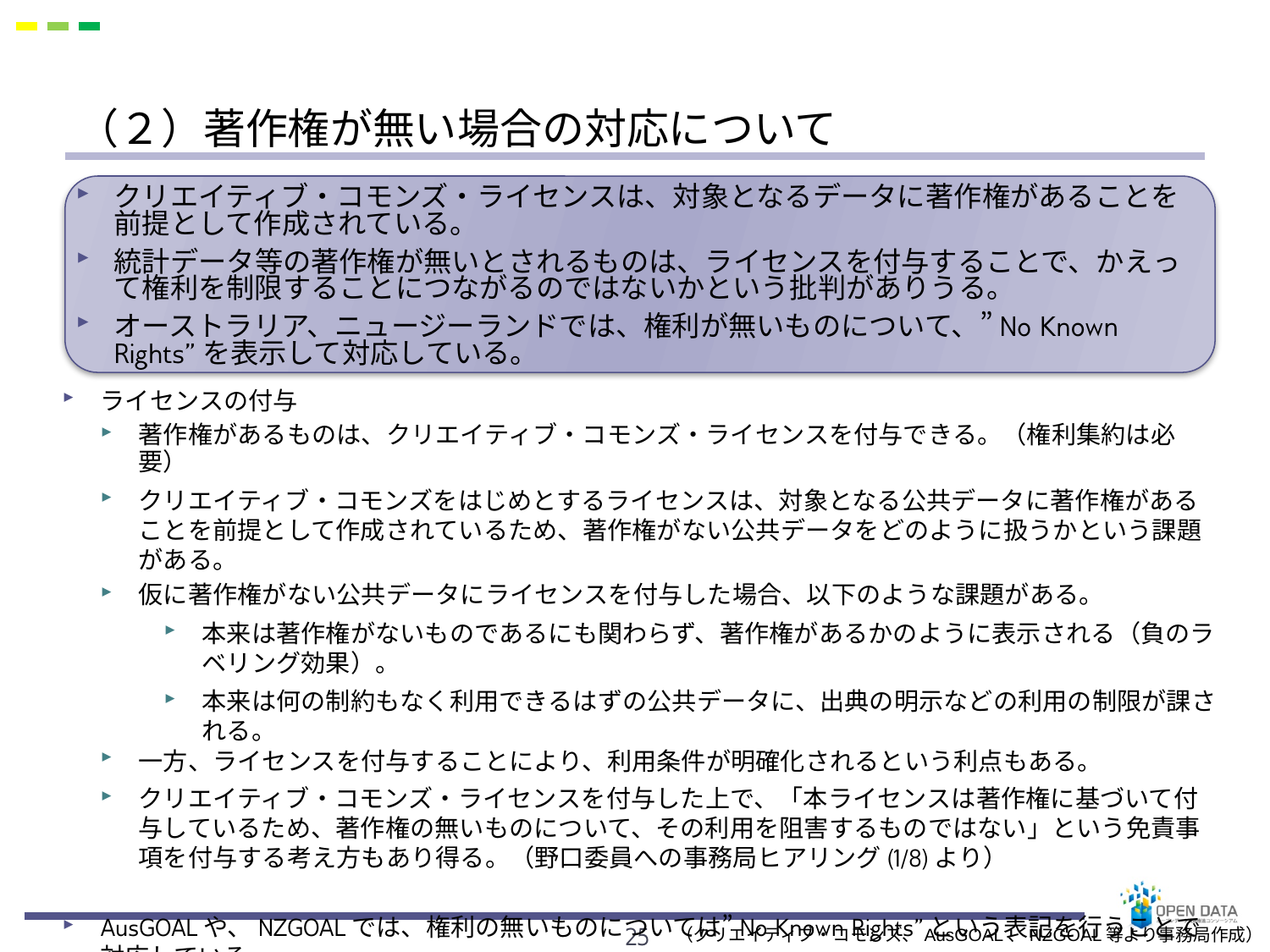

# （２）著作権が無い場合の対応について

クリエイティブ・コモンズ・ライセンスは、対象となるデータに著作権があることを前提として作成されている。
統計データ等の著作権が無いとされるものは、ライセンスを付与することで、かえって権利を制限することにつながるのではないかという批判がありうる。
オーストラリア、ニュージーランドでは、権利が無いものについて、”No Known Rights”を表示して対応している。
ライセンスの付与
著作権があるものは、クリエイティブ・コモンズ・ライセンスを付与できる。（権利集約は必要）
クリエイティブ・コモンズをはじめとするライセンスは、対象となる公共データに著作権があることを前提として作成されているため、著作権がない公共データをどのように扱うかという課題がある。
仮に著作権がない公共データにライセンスを付与した場合、以下のような課題がある。
本来は著作権がないものであるにも関わらず、著作権があるかのように表示される（負のラベリング効果）。
本来は何の制約もなく利用できるはずの公共データに、出典の明示などの利用の制限が課される。
一方、ライセンスを付与することにより、利用条件が明確化されるという利点もある。
クリエイティブ・コモンズ・ライセンスを付与した上で、「本ライセンスは著作権に基づいて付与しているため、著作権の無いものについて、その利用を阻害するものではない」という免責事項を付与する考え方もあり得る。（野口委員への事務局ヒアリング(1/8)より）

AusGOALや、NZGOALでは、権利の無いものについては”No Known Rights”という表記を行うことで対応している
25
（クリエイティブ・コモンズ、AusGOAL、NZGOAL等より事務局作成）